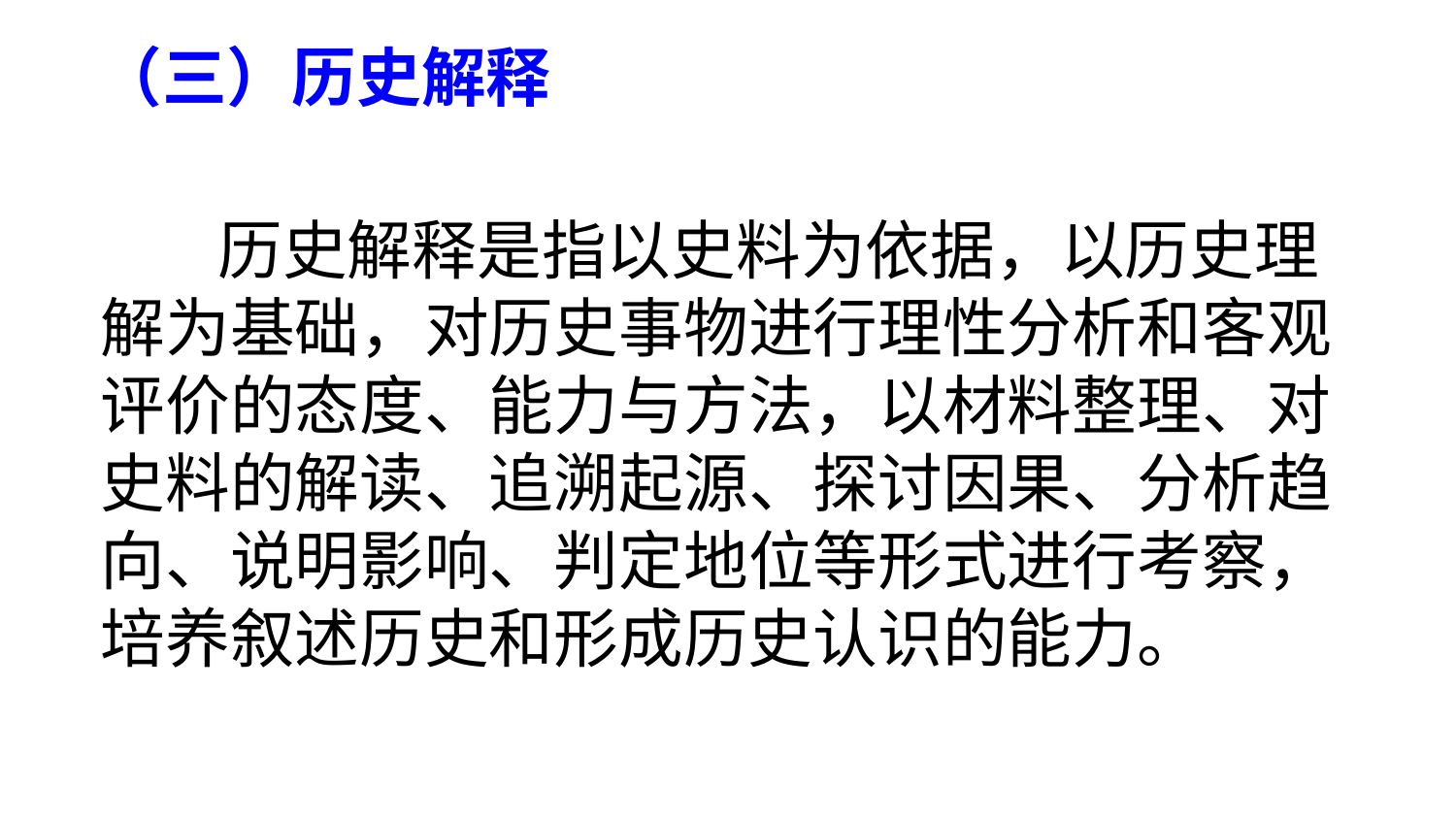

（三）历史解释
       历史解释是指以史料为依据，以历史理解为基础，对历史事物进行理性分析和客观评价的态度、能力与方法，以材料整理、对史料的解读、追溯起源、探讨因果、分析趋向、说明影响、判定地位等形式进行考察，培养叙述历史和形成历史认识的能力。